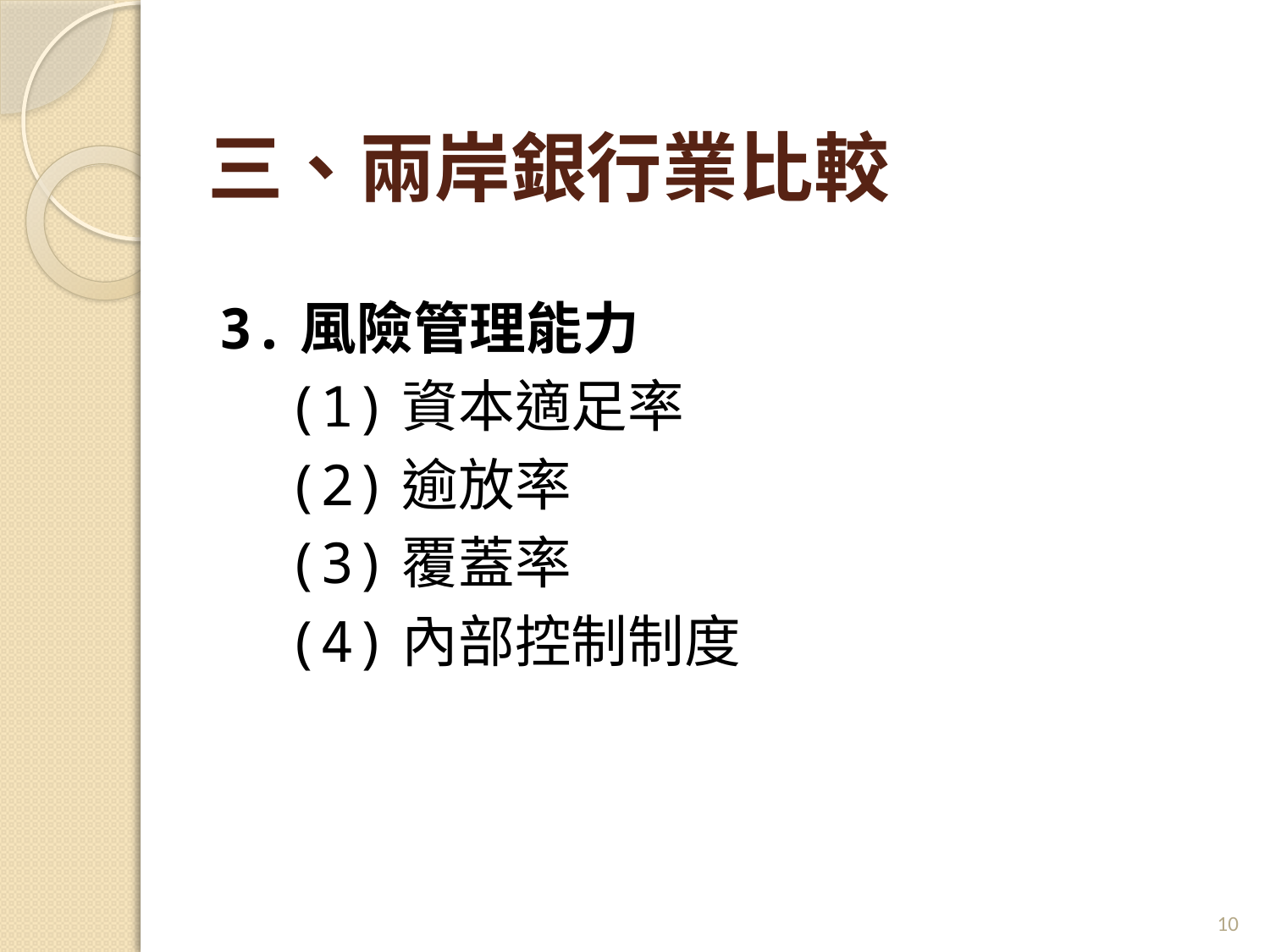

# 三、兩岸銀行業比較
3.風險管理能力
  (1)資本適足率
  (2)逾放率
  (3)覆蓋率
  (4)內部控制制度
10